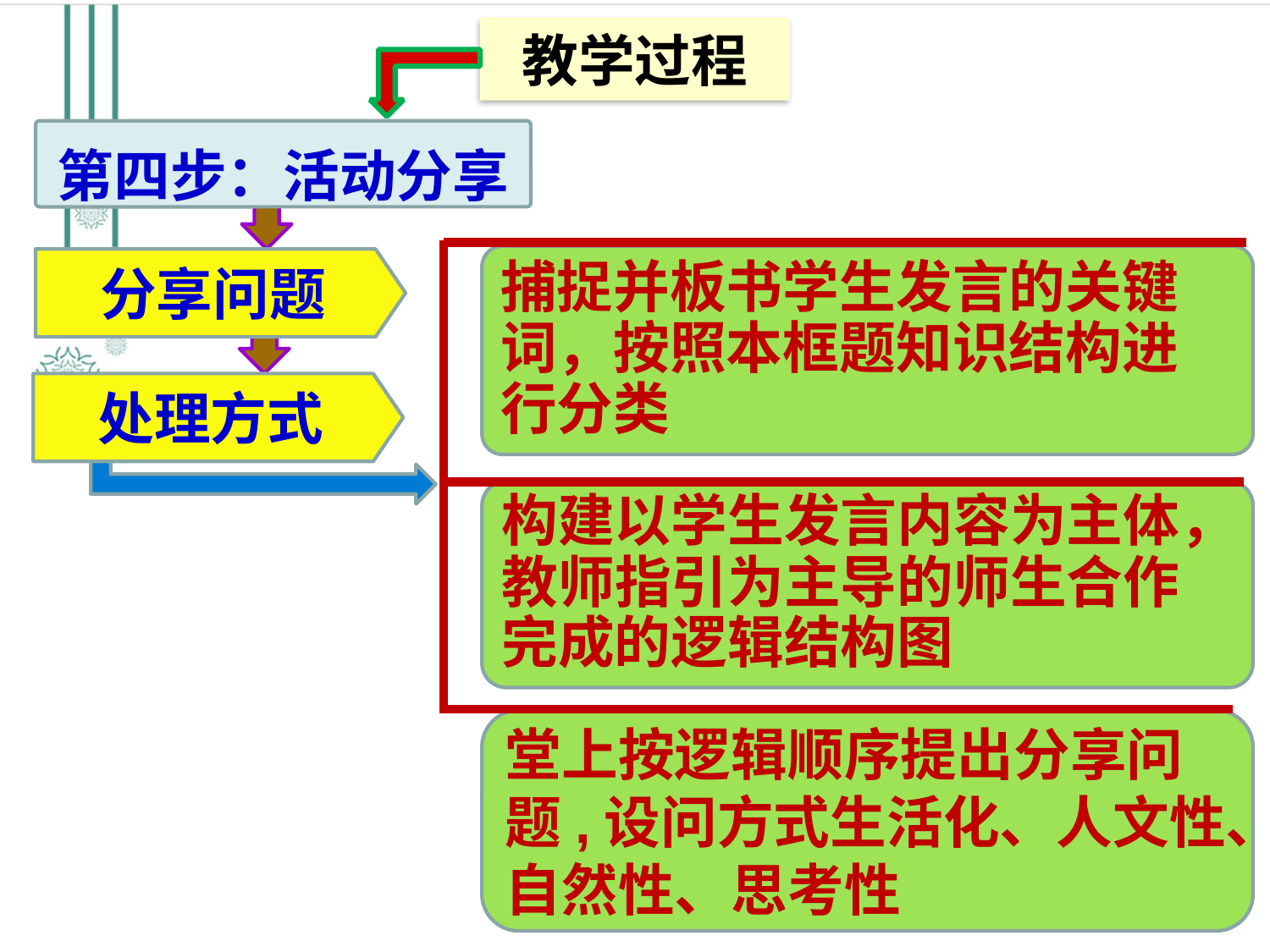

教学过程

第四步：活动分享

捕捉并板书学生发言的关键词，按照本框题知识结构进行分类
分享问题

处理方式
构建以学生发言内容为主体，教师指引为主导的师生合作完成的逻辑结构图
堂上按逻辑顺序提出分享问题,设问方式生活化、人文性、自然性、思考性